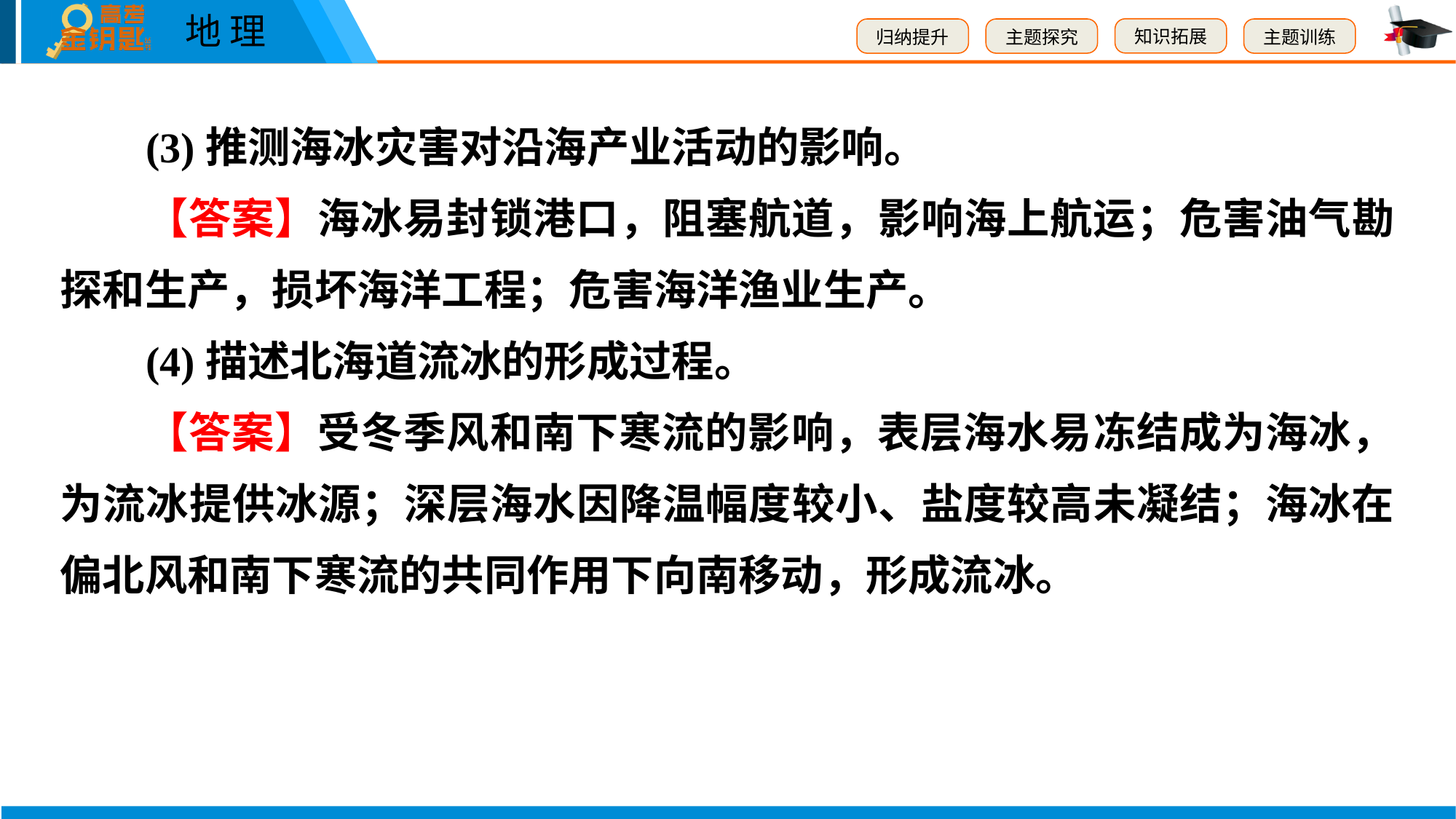

(3)推测海冰灾害对沿海产业活动的影响。
【答案】海冰易封锁港口，阻塞航道，影响海上航运；危害油气勘探和生产，损坏海洋工程；危害海洋渔业生产。
(4)描述北海道流冰的形成过程。
【答案】受冬季风和南下寒流的影响，表层海水易冻结成为海冰，为流冰提供冰源；深层海水因降温幅度较小、盐度较高未凝结；海冰在偏北风和南下寒流的共同作用下向南移动，形成流冰。